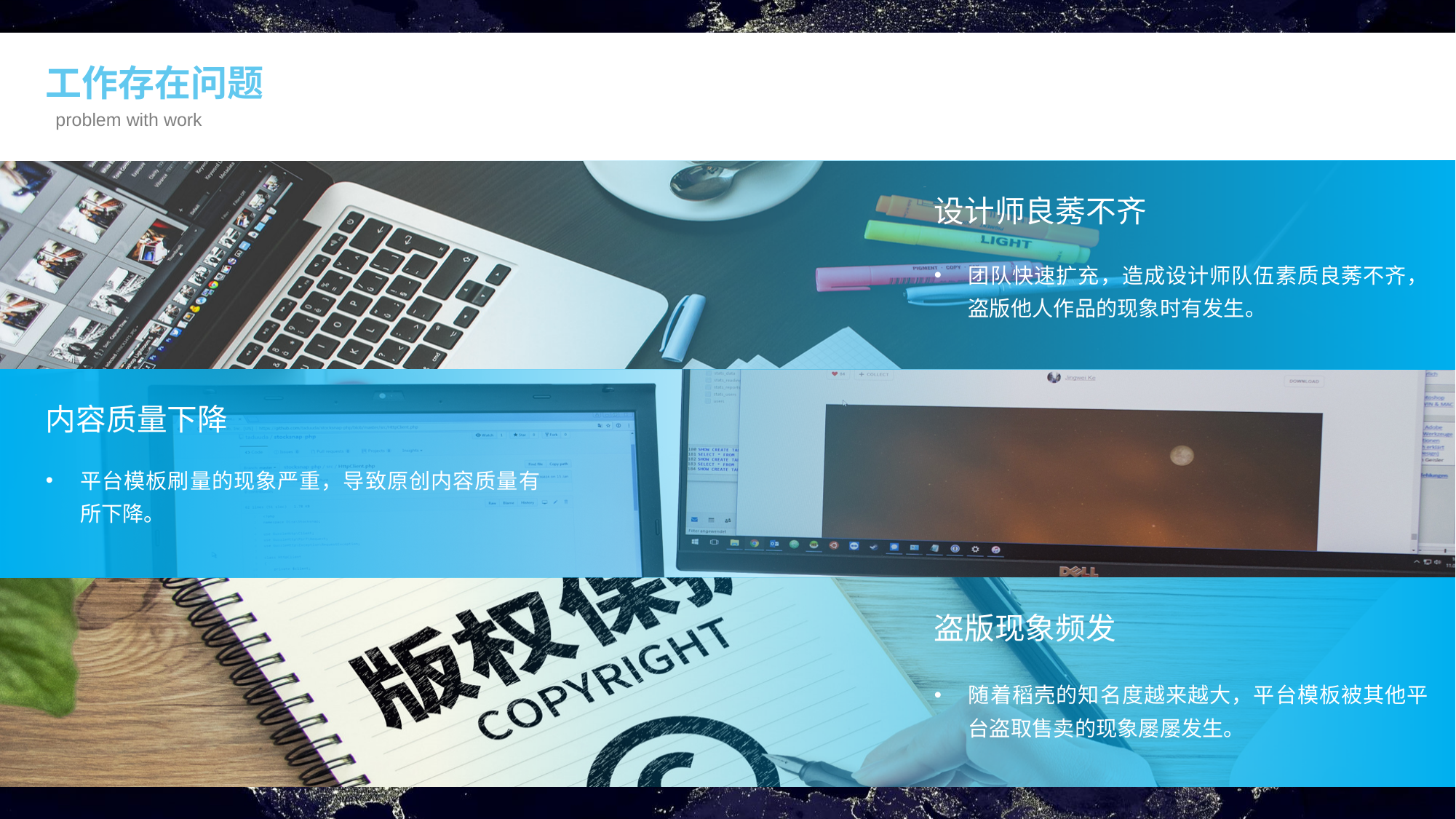

工作存在问题
problem with work

设计师良莠不齐
团队快速扩充，造成设计师队伍素质良莠不齐，盗版他人作品的现象时有发生。

内容质量下降
平台模板刷量的现象严重，导致原创内容质量有所下降。

盗版现象频发
随着稻壳的知名度越来越大，平台模板被其他平台盗取售卖的现象屡屡发生。